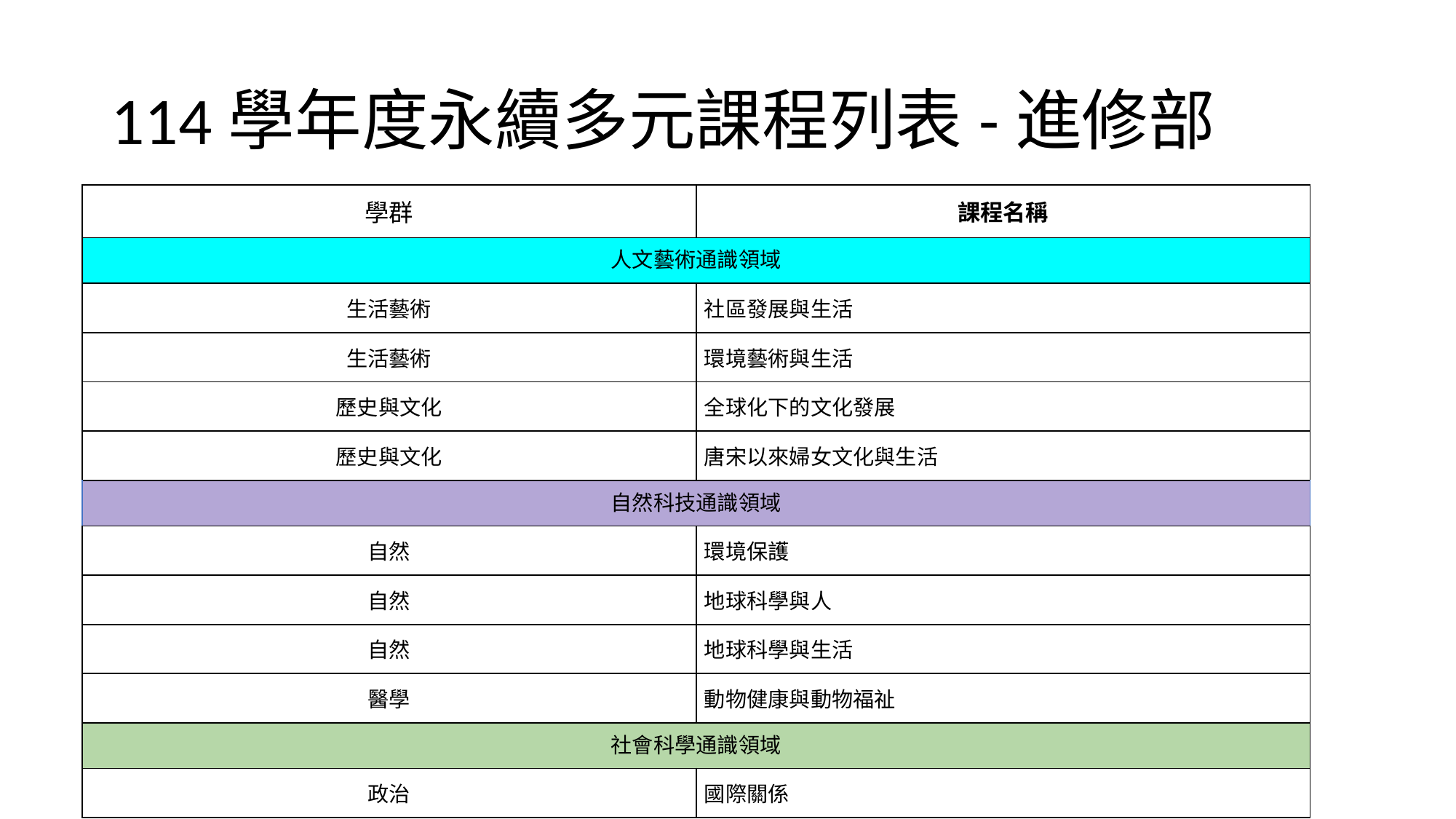

# 114學年度永續多元課程列表-進修部
| 學群 | 課程名稱 |
| --- | --- |
| 人文藝術通識領域 |  |
| 生活藝術 | 社區發展與生活 |
| 生活藝術 | 環境藝術與生活 |
| 歷史與文化 | 全球化下的文化發展 |
| 歷史與文化 | 唐宋以來婦女文化與生活 |
| 自然科技通識領域 |  |
| 自然 | 環境保護 |
| 自然 | 地球科學與人 |
| 自然 | 地球科學與生活 |
| 醫學 | 動物健康與動物福祉 |
| 社會科學通識領域 |  |
| 政治 | 國際關係 |